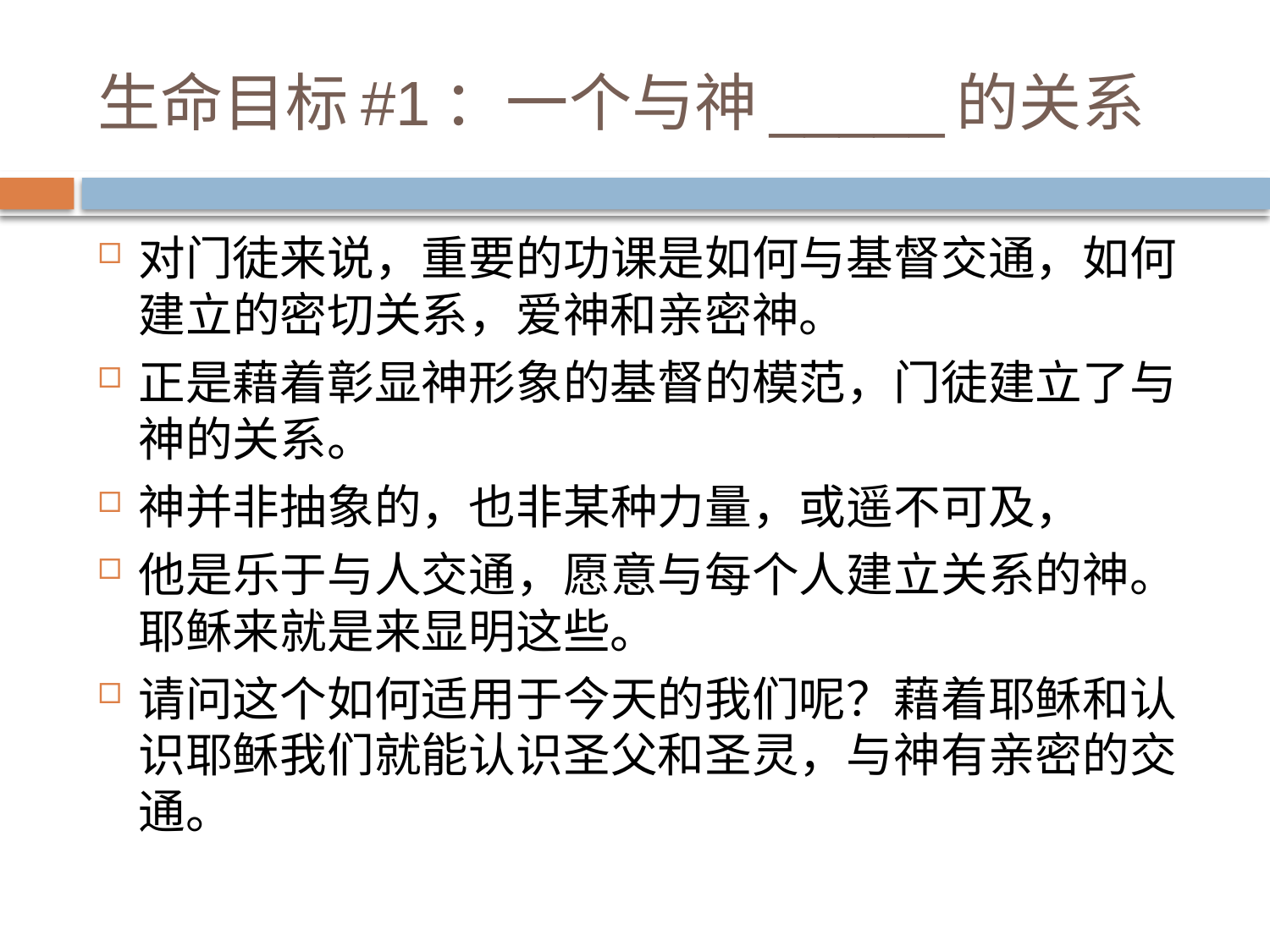

# 生命目标#1：一个与神_____的关系
对门徒来说，重要的功课是如何与基督交通，如何建立的密切关系，爱神和亲密神。
正是藉着彰显神形象的基督的模范，门徒建立了与神的关系。
神并非抽象的，也非某种力量，或遥不可及，
他是乐于与人交通，愿意与每个人建立关系的神。耶稣来就是来显明这些。
请问这个如何适用于今天的我们呢？藉着耶稣和认识耶稣我们就能认识圣父和圣灵，与神有亲密的交通。